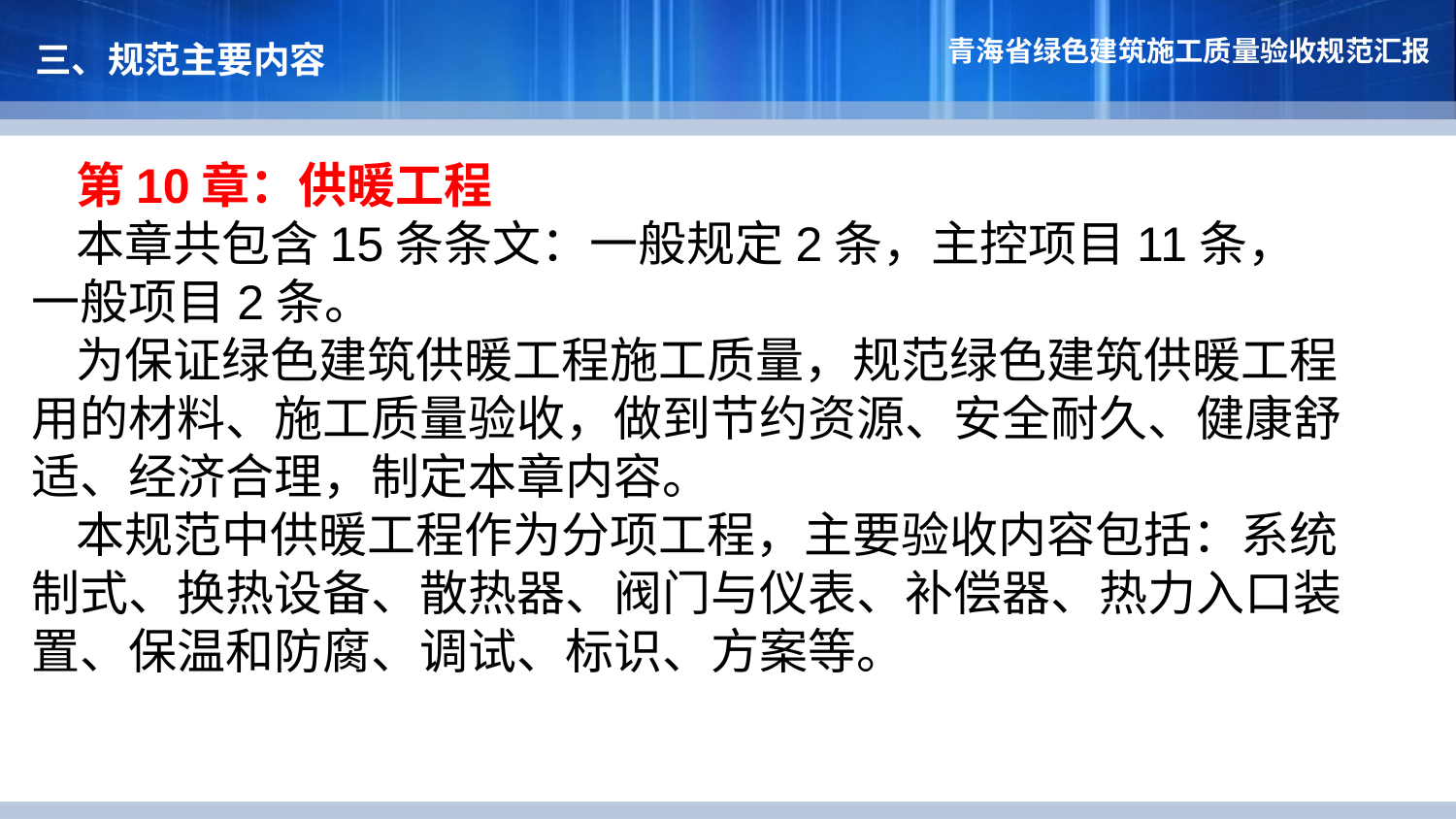

三、规范主要内容
   第10章：供暖工程
   本章共包含15条条文：一般规定2条，主控项目11条，一般项目2条。
   为保证绿色建筑供暖工程施工质量，规范绿色建筑供暖工程用的材料、施工质量验收，做到节约资源、安全耐久、健康舒适、经济合理，制定本章内容。
   本规范中供暖工程作为分项工程，主要验收内容包括：系统制式、换热设备、散热器、阀门与仪表、补偿器、热力入口装置、保温和防腐、调试、标识、方案等。